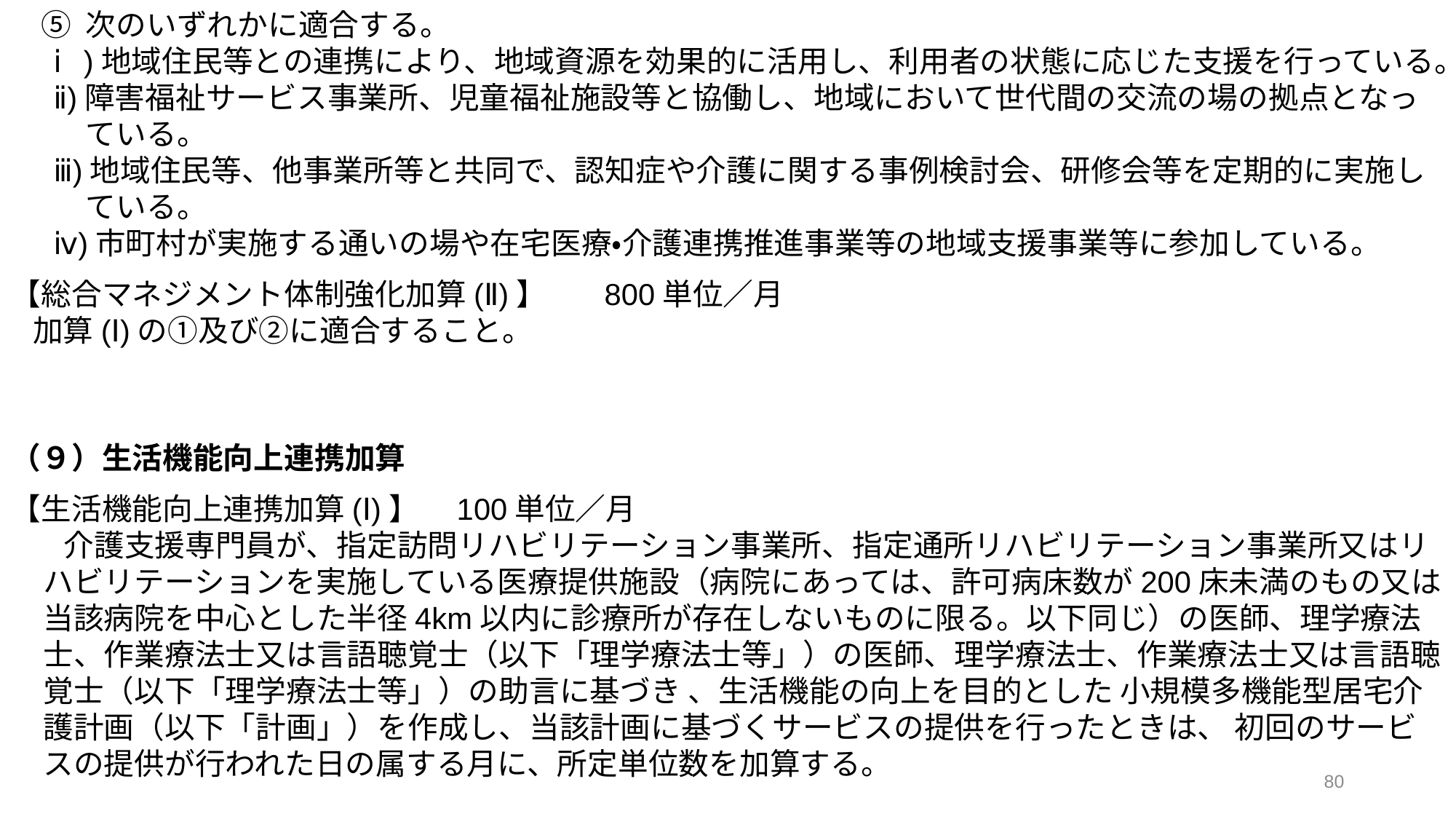

⑤ 次のいずれかに適合する。
ⅰ)地域住民等との連携により、地域資源を効果的に活用し、利用者の状態に応じた支援を行っている。
ⅱ)障害福祉サービス事業所、児童福祉施設等と協働し、地域において世代間の交流の場の拠点となっている。
ⅲ)地域住民等、他事業所等と共同で、認知症や介護に関する事例検討会、研修会等を定期的に実施している。
ⅳ)市町村が実施する通いの場や在宅医療・介護連携推進事業等の地域支援事業等に参加している。

【総合マネジメント体制強化加算(Ⅱ)】　   800単位／月
加算(Ⅰ)の①及び②に適合すること。
（９）生活機能向上連携加算

【生活機能向上連携加算(Ⅰ)】　100単位／月
介護支援専門員が、指定訪問リハビリテーション事業所、指定通所リハビリテーション事業所又はリハビリテーションを実施している医療提供施設（病院にあっては、許可病床数が200床未満のもの又は当該病院を中心とした半径4km以内に診療所が存在しないものに限る。以下同じ）の医師、理学療法士、作業療法士又は言語聴覚士（以下「理学療法士等」）の医師、理学療法士、作業療法士又は言語聴覚士（以下「理学療法士等」）の助言に基づき 、生活機能の向上を目的とした 小規模多機能型居宅介護計画（以下「計画」）を作成し、当該計画に基づくサービスの提供を行ったときは、 初回のサービスの提供が行われた日の属する月に、所定単位数を加算する。

80